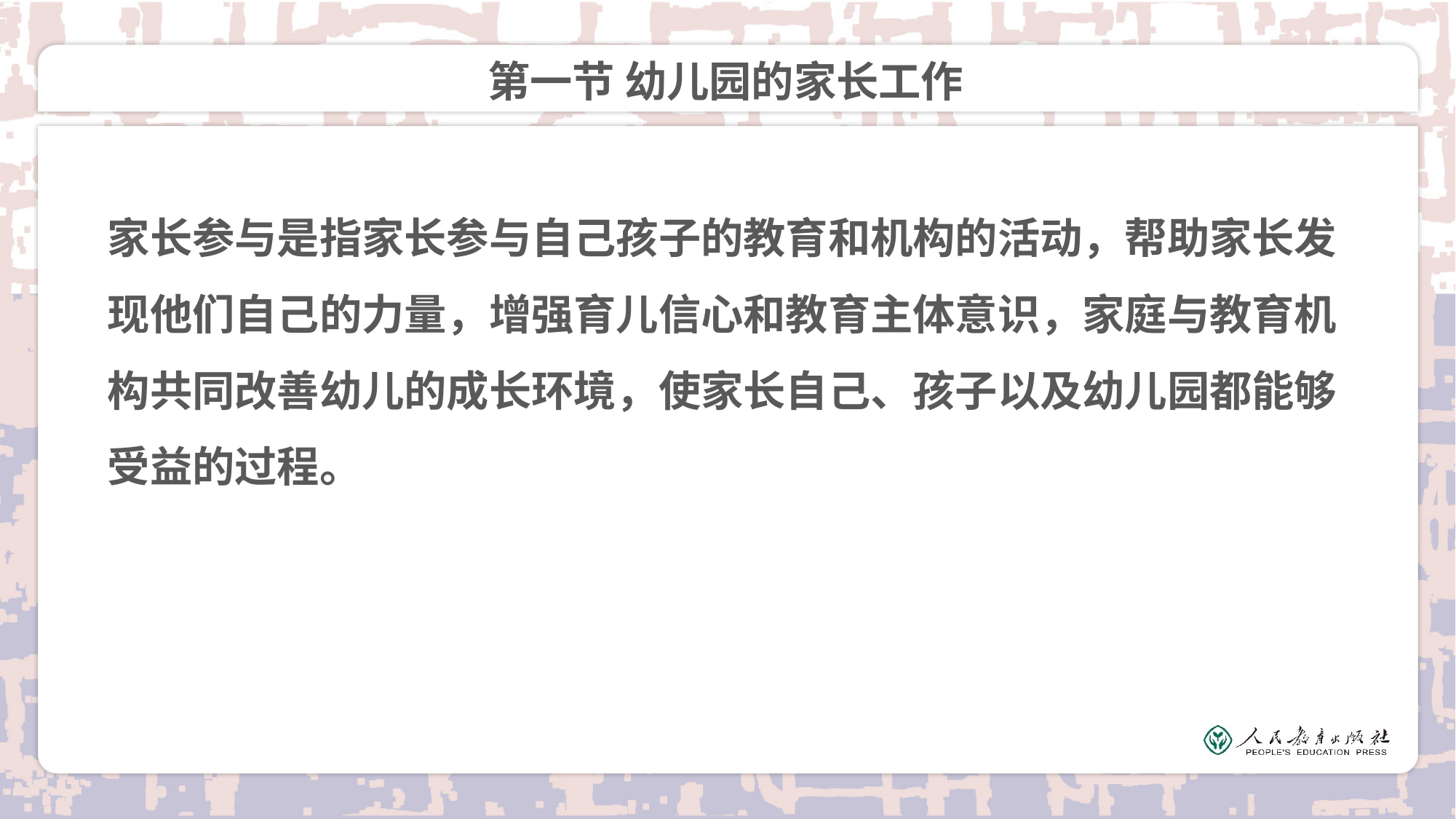

# 第一节 幼儿园的家长工作
家长参与是指家长参与自己孩子的教育和机构的活动，帮助家长发现他们自己的力量，增强育儿信心和教育主体意识，家庭与教育机构共同改善幼儿的成长环境，使家长自己、孩子以及幼儿园都能够受益的过程。